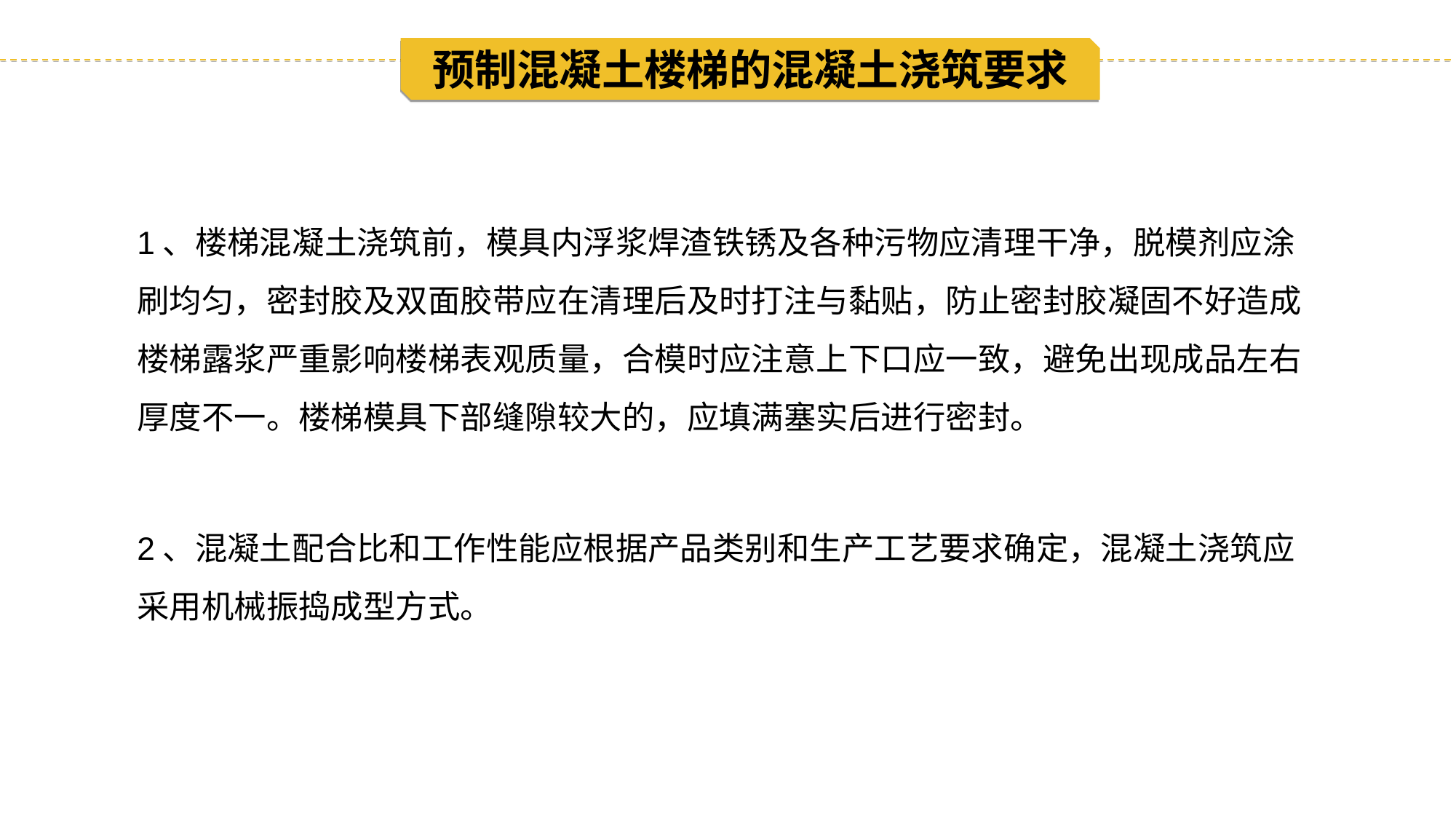

预制混凝土楼梯的混凝土浇筑要求
1、楼梯混凝土浇筑前，模具内浮浆焊渣铁锈及各种污物应清理干净，脱模剂应涂刷均匀，密封胶及双面胶带应在清理后及时打注与黏贴，防止密封胶凝固不好造成楼梯露浆严重影响楼梯表观质量，合模时应注意上下口应一致，避免出现成品左右厚度不一。楼梯模具下部缝隙较大的，应填满塞实后进行密封。
2、混凝土配合比和工作性能应根据产品类别和生产工艺要求确定，混凝土浇筑应采用机械振捣成型方式。